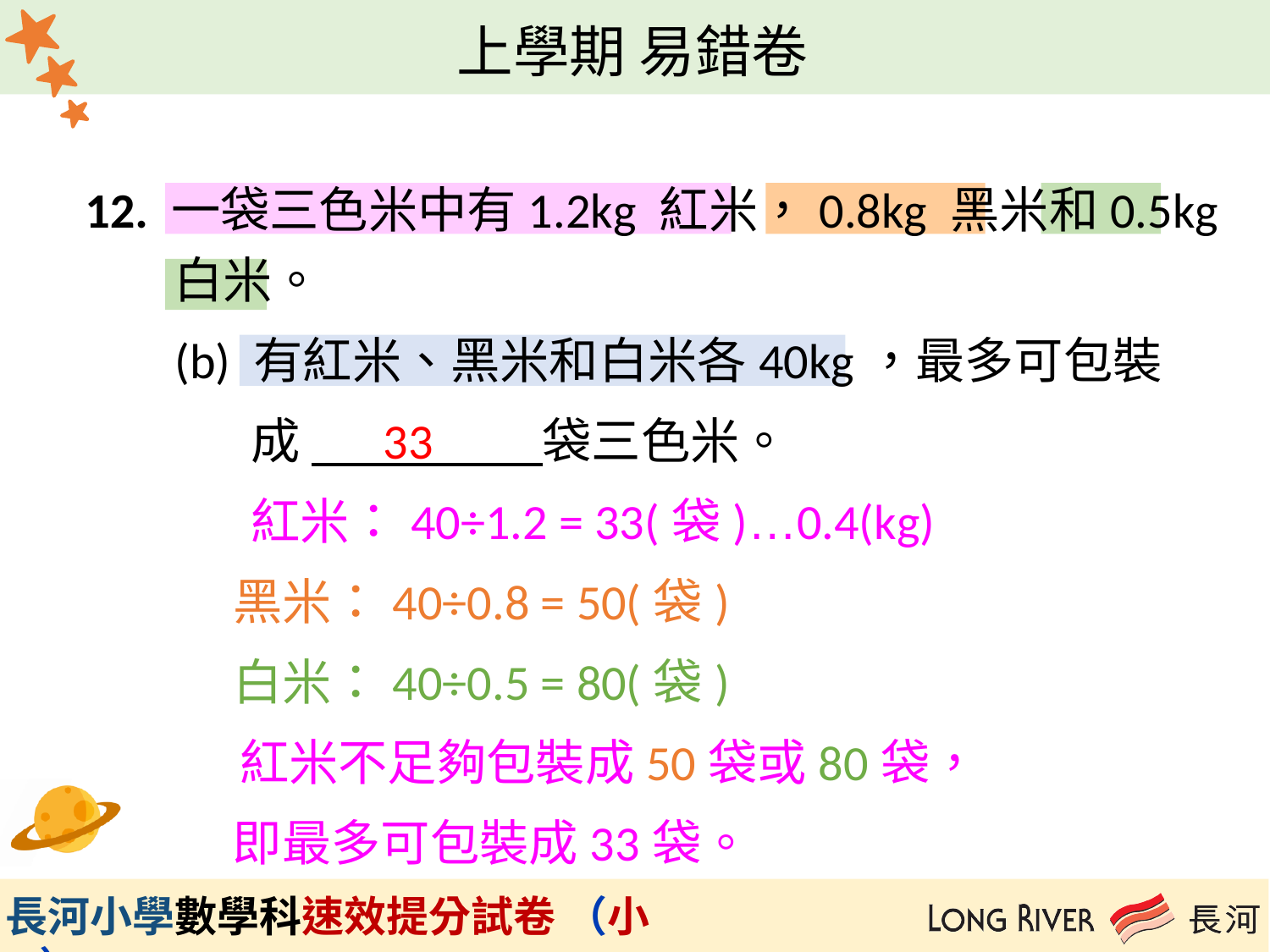

12. 一袋三色米中有1.2kg 紅米，0.8kg 黑米和0.5kg
       白米。
        (b) 有紅米、黑米和白米各40kg，最多可包裝
              成                      袋三色米。
              紅米：40÷1.2 = 33(袋)…0.4(kg)
　　　黑米：40÷0.8 = 50(袋)
　　　白米：40÷0.5 = 80(袋)
             紅米不足夠包裝成50袋或80袋，
　　　即最多可包裝成33袋。

33